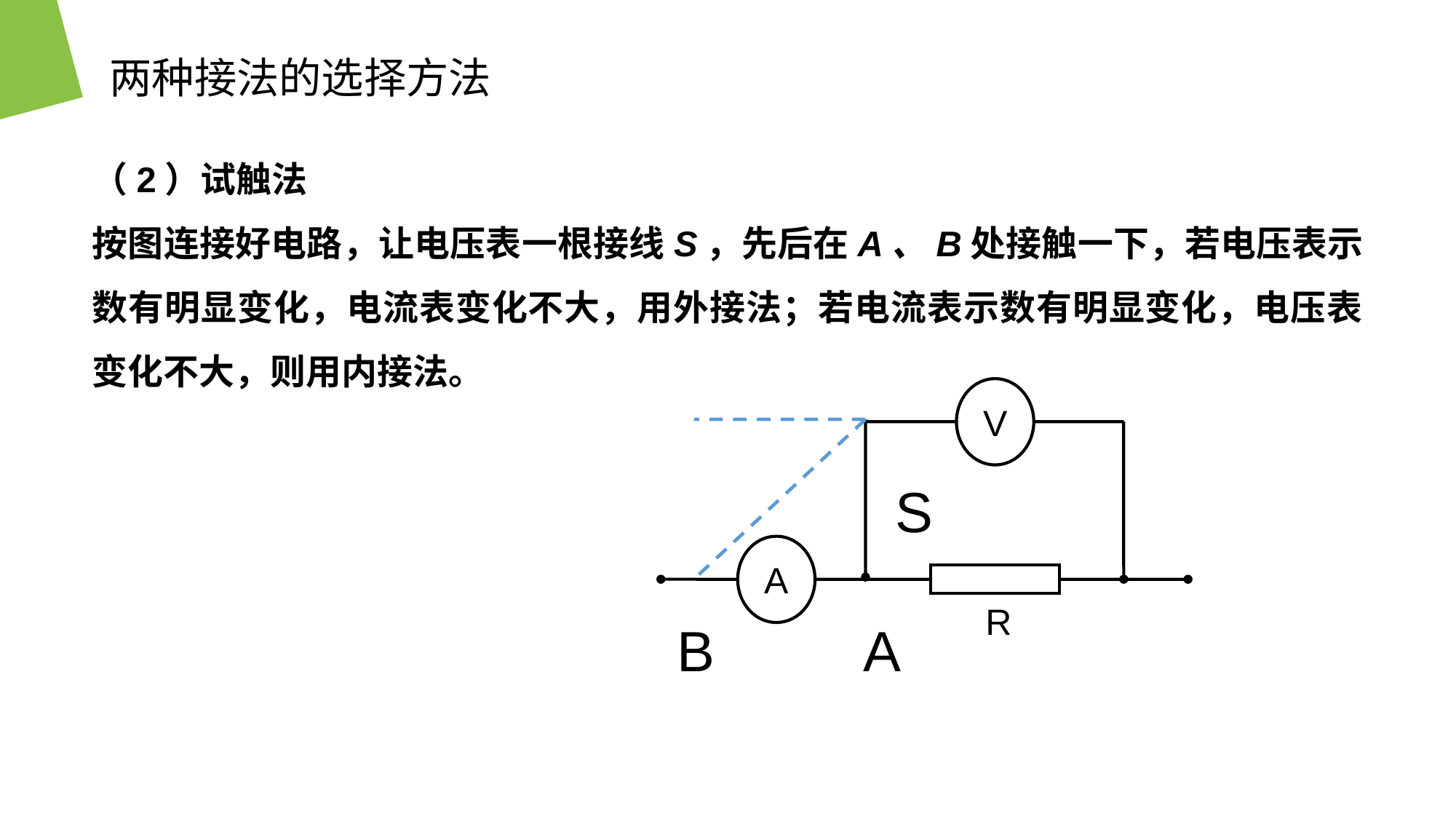

两种接法的选择方法
（2）试触法
按图连接好电路，让电压表一根接线S，先后在A、B处接触一下，若电压表示数有明显变化，电流表变化不大，用外接法；若电流表示数有明显变化，电压表变化不大，则用内接法。
V

A

R
S

B
A